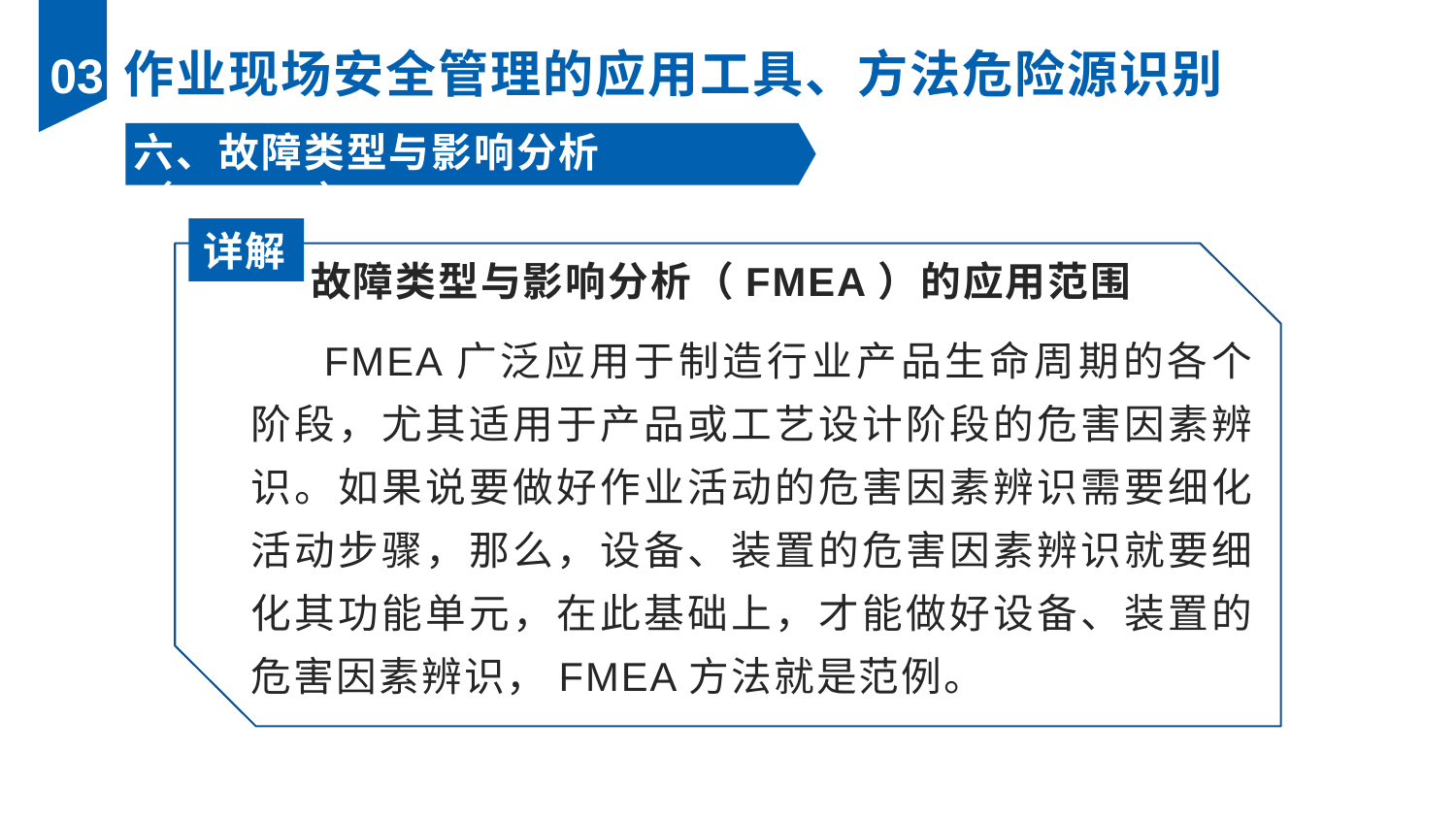

作业现场安全管理的应用工具、方法危险源识别
03
六、故障类型与影响分析（FMEA）

详解

故障类型与影响分析（FMEA）的应用范围
FMEA广泛应用于制造行业产品生命周期的各个阶段，尤其适用于产品或工艺设计阶段的危害因素辨识。如果说要做好作业活动的危害因素辨识需要细化活动步骤，那么，设备、装置的危害因素辨识就要细化其功能单元，在此基础上，才能做好设备、装置的危害因素辨识，FMEA方法就是范例。